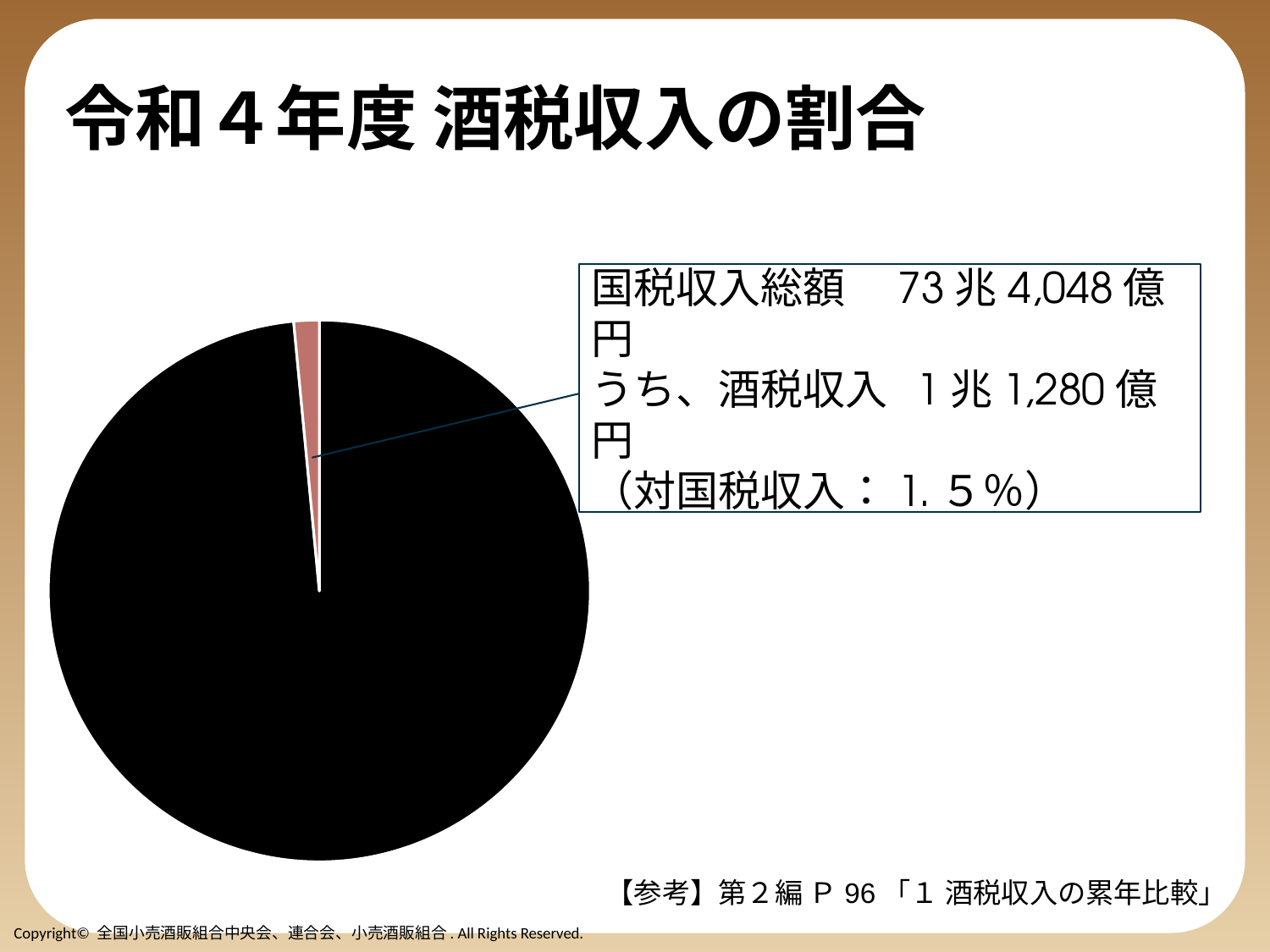

# 令和４年度 酒税収入の割合
国税収入総額　73兆4,048億円
うち、酒税収入  1兆1,280億円
（対国税収入：1.５％）

### Chart

| Category | 列1 |
|---|---|
|  | 734048.0 |
| 第 2 四半期 | 11280.0 |
【参考】第２編 Ｐ96「１ 酒税収入の累年比較」
Copyright© 全国小売酒販組合中央会、連合会、小売酒販組合. All Rights Reserved.